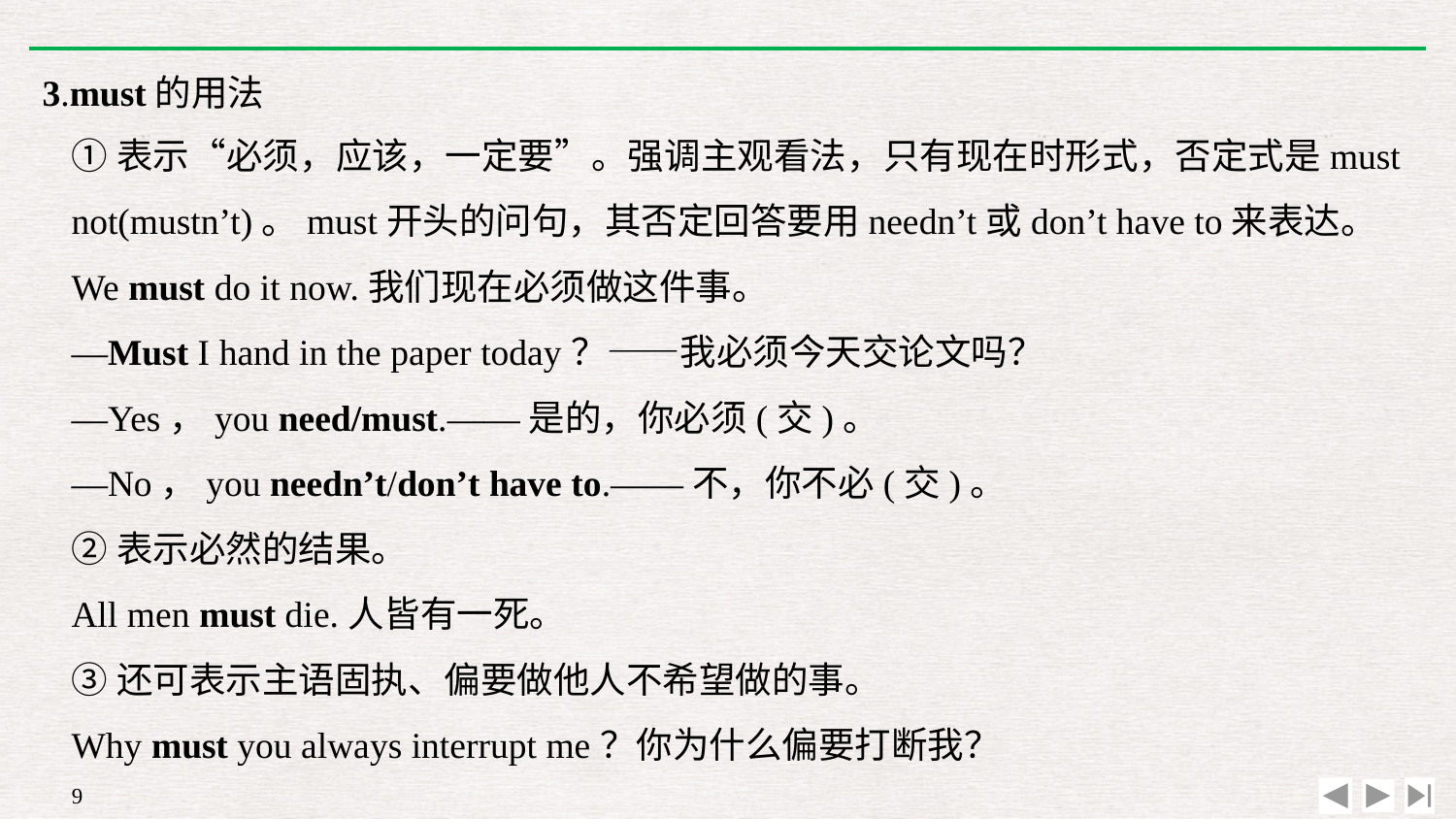

3.must的用法
①表示“必须，应该，一定要”。强调主观看法，只有现在时形式，否定式是must not(mustn’t)。must开头的问句，其否定回答要用needn’t或don’t have to来表达。
We must do it now.我们现在必须做这件事。
—Must I hand in the paper today？——我必须今天交论文吗？
—Yes，you need/must.——是的，你必须(交)。
—No，you needn’t/don’t have to.——不，你不必(交)。
②表示必然的结果。
All men must die.人皆有一死。
③还可表示主语固执、偏要做他人不希望做的事。
Why must you always interrupt me？你为什么偏要打断我？